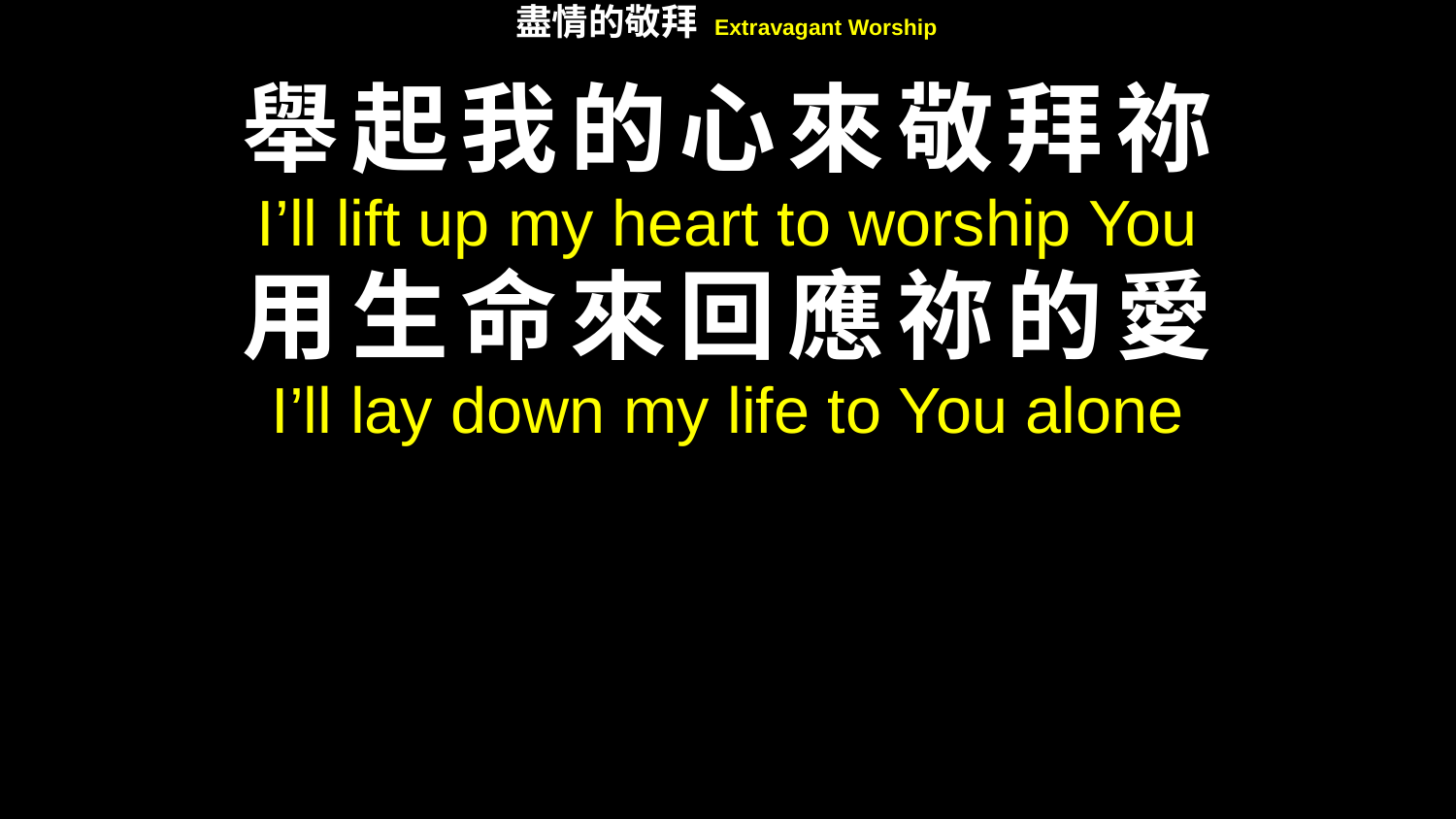

舉起我的心來敬拜祢
I’ll lift up my heart to worship You
用生命來回應祢的愛
I’ll lay down my life to You alone

盡情的敬拜 Extravagant Worship